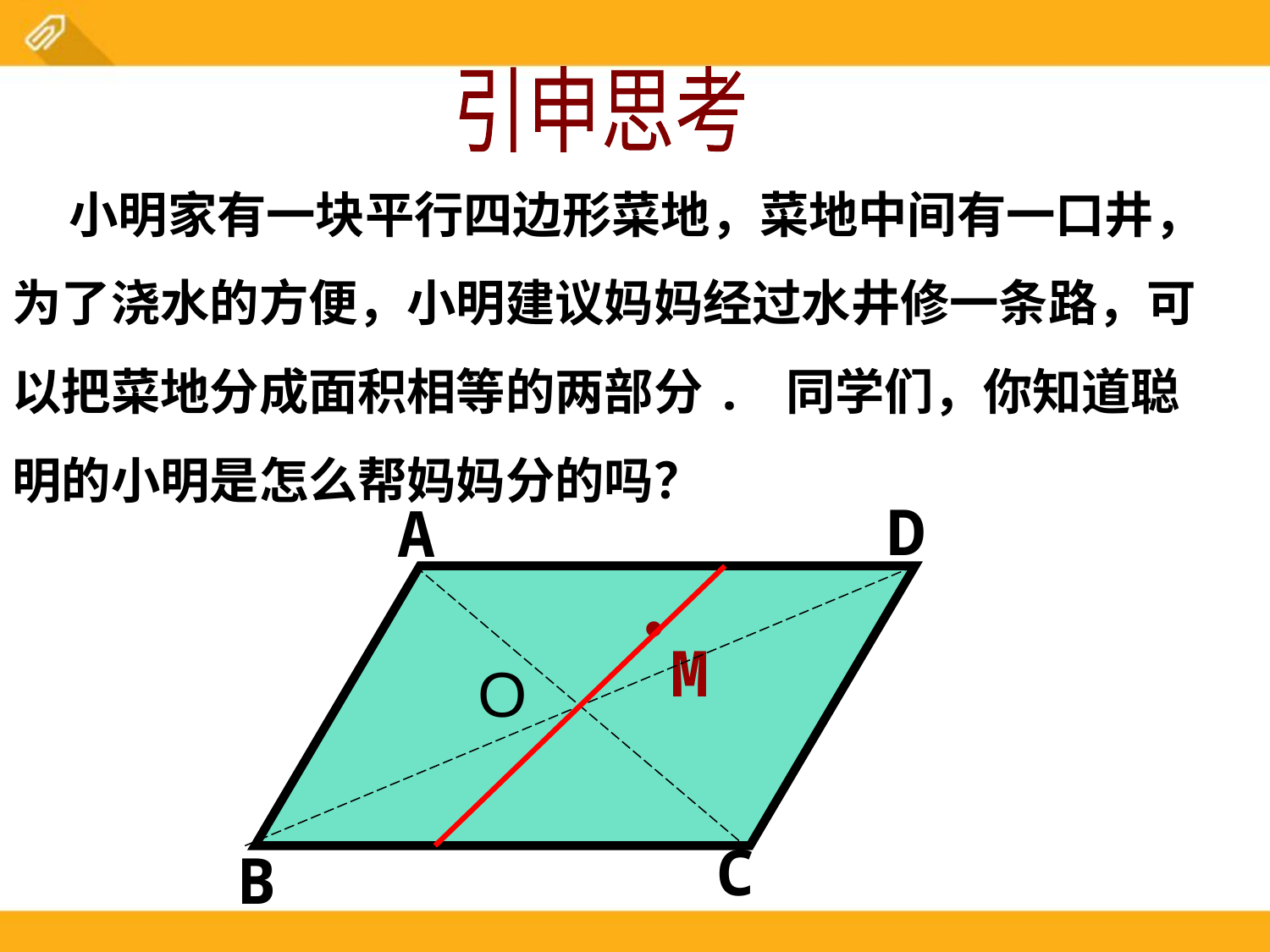

引申思考
    小明家有一块平行四边形菜地，菜地中间有一口井，为了浇水的方便，小明建议妈妈经过水井修一条路，可以把菜地分成面积相等的两部分. 同学们，你知道聪明的小明是怎么帮妈妈分的吗？
D
A

●
M
C
B

O